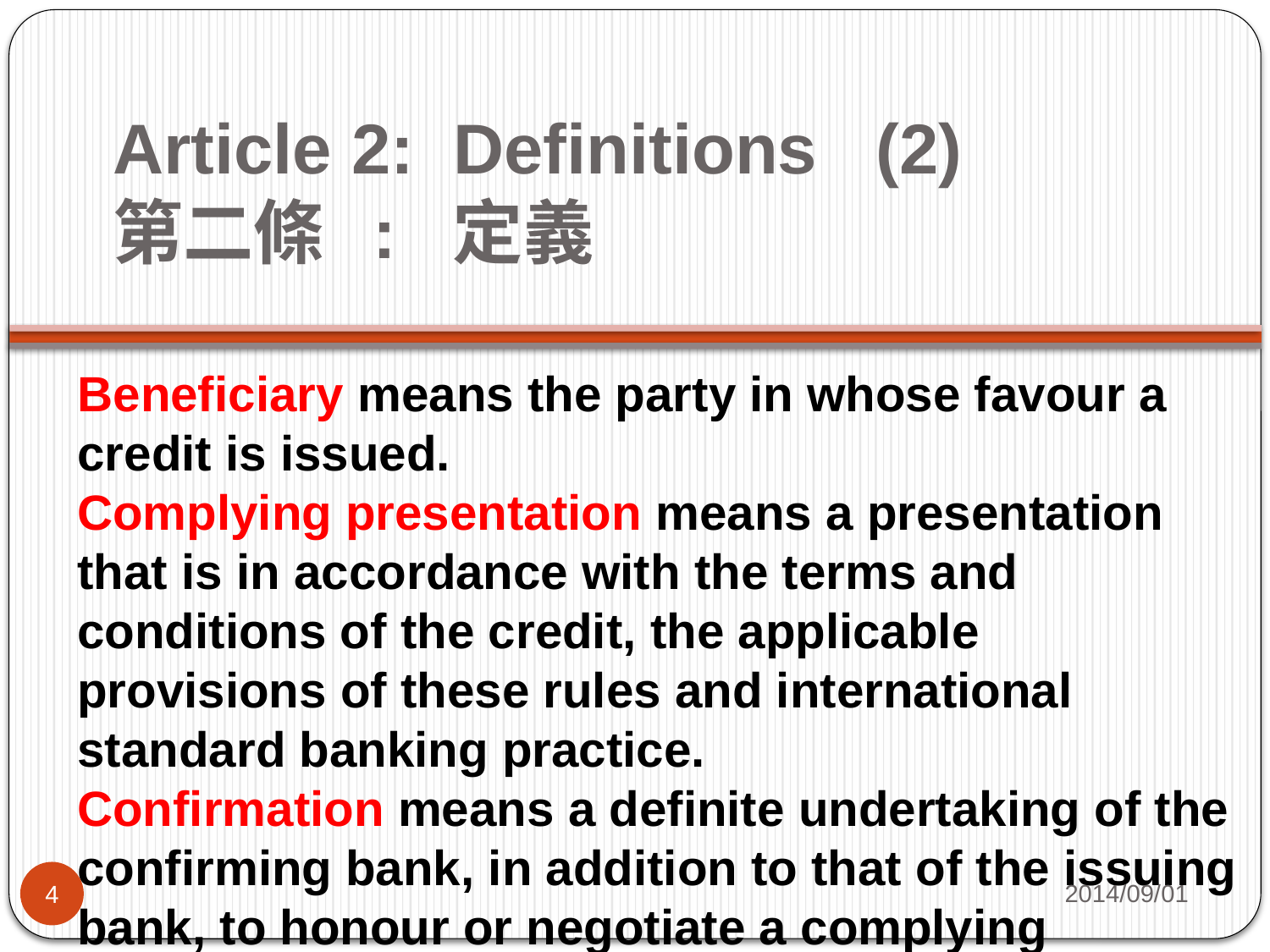

# Article 2:  Definitions   (2)      第二條  :  定義

Beneficiary means the party in whose favour a credit is issued.
Complying presentation means a presentation that is in accordance with the terms and conditions of the credit, the applicable provisions of these rules and international standard banking practice.
Confirmation means a definite undertaking of the confirming bank, in addition to that of the issuing bank, to honour or negotiate a complying presentation.
2014/09/01
4